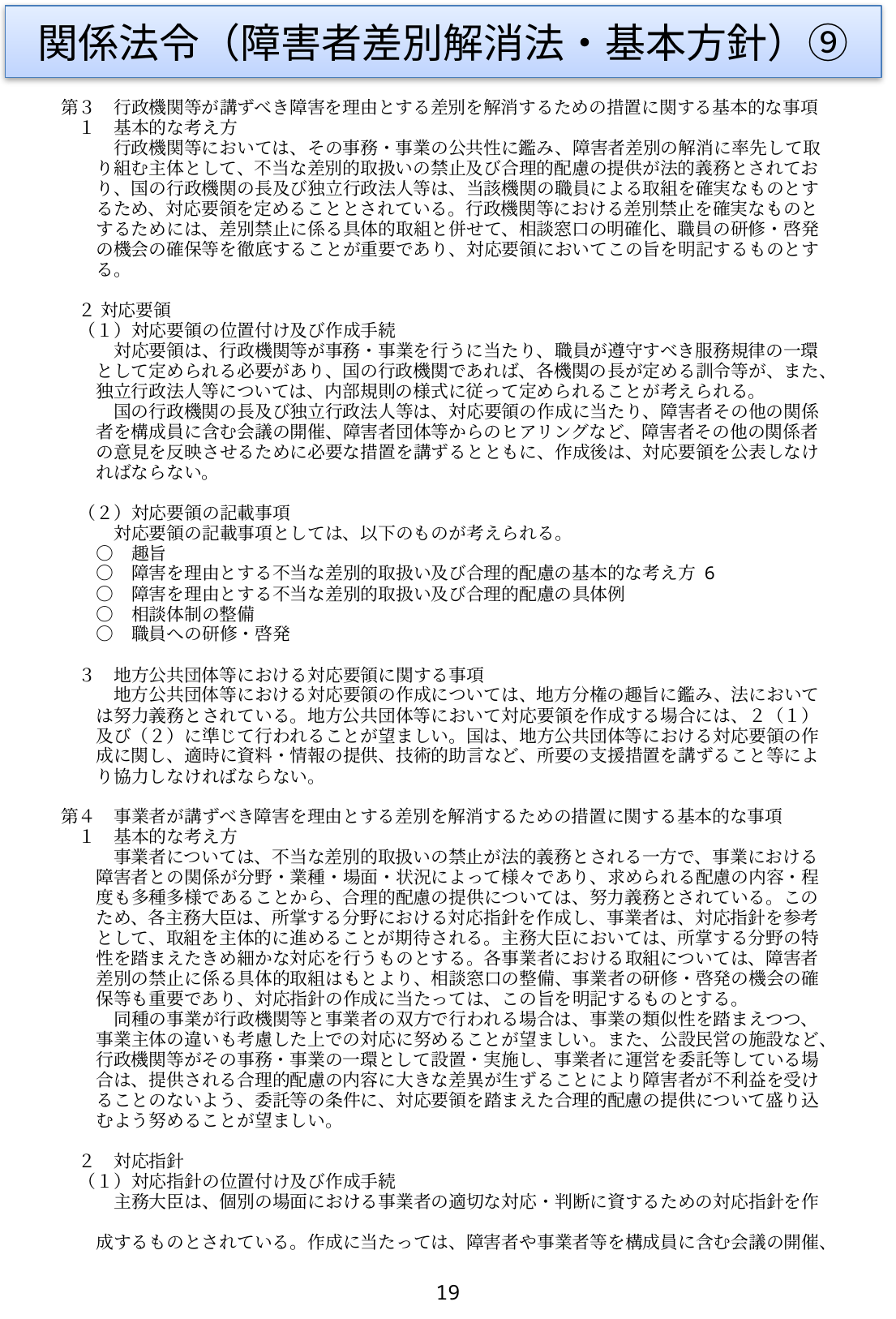

関係法令（障害者差別解消法・基本方針）⑨
第３　行政機関等が講ずべき障害を理由とする差別を解消するための措置に関する基本的な事項
　１　基本的な考え方
　　　行政機関等においては、その事務・事業の公共性に鑑み、障害者差別の解消に率先して取
　　り組む主体として、不当な差別的取扱いの禁止及び合理的配慮の提供が法的義務とされてお
　　り、国の行政機関の長及び独立行政法人等は、当該機関の職員による取組を確実なものとす
　　るため、対応要領を定めることとされている。行政機関等における差別禁止を確実なものと
　　するためには、差別禁止に係る具体的取組と併せて、相談窓口の明確化、職員の研修・啓発
　　の機会の確保等を徹底することが重要であり、対応要領においてこの旨を明記するものとす
　　る。

　２ 対応要領
　（１）対応要領の位置付け及び作成手続
　　　対応要領は、行政機関等が事務・事業を行うに当たり、職員が遵守すべき服務規律の一環
　　として定められる必要があり、国の行政機関であれば、各機関の長が定める訓令等が、また、
　　独立行政法人等については、内部規則の様式に従って定められることが考えられる。
　　　国の行政機関の長及び独立行政法人等は、対応要領の作成に当たり、障害者その他の関係
　　者を構成員に含む会議の開催、障害者団体等からのヒアリングなど、障害者その他の関係者
　　の意見を反映させるために必要な措置を講ずるとともに、作成後は、対応要領を公表しなけ
　　ればならない。

　（２）対応要領の記載事項
　　　対応要領の記載事項としては、以下のものが考えられる。
　　○　趣旨
　　○　障害を理由とする不当な差別的取扱い及び合理的配慮の基本的な考え方 6
　　○　障害を理由とする不当な差別的取扱い及び合理的配慮の具体例
　　○　相談体制の整備
　　○　職員への研修・啓発

　３　地方公共団体等における対応要領に関する事項
　　　地方公共団体等における対応要領の作成については、地方分権の趣旨に鑑み、法において
　　は努力義務とされている。地方公共団体等において対応要領を作成する場合には、２（１）
　　及び（２）に準じて行われることが望ましい。国は、地方公共団体等における対応要領の作
　　成に関し、適時に資料・情報の提供、技術的助言など、所要の支援措置を講ずること等によ
　　り協力しなければならない。

第４　事業者が講ずべき障害を理由とする差別を解消するための措置に関する基本的な事項
　１　基本的な考え方
　　　事業者については、不当な差別的取扱いの禁止が法的義務とされる一方で、事業における
　　障害者との関係が分野・業種・場面・状況によって様々であり、求められる配慮の内容・程
　　度も多種多様であることから、合理的配慮の提供については、努力義務とされている。この
　　ため、各主務大臣は、所掌する分野における対応指針を作成し、事業者は、対応指針を参考
　　として、取組を主体的に進めることが期待される。主務大臣においては、所掌する分野の特
　　性を踏まえたきめ細かな対応を行うものとする。各事業者における取組については、障害者
　　差別の禁止に係る具体的取組はもとより、相談窓口の整備、事業者の研修・啓発の機会の確
　　保等も重要であり、対応指針の作成に当たっては、この旨を明記するものとする。
　　　同種の事業が行政機関等と事業者の双方で行われる場合は、事業の類似性を踏まえつつ、
　　事業主体の違いも考慮した上での対応に努めることが望ましい。また、公設民営の施設など、
　　行政機関等がその事務・事業の一環として設置・実施し、事業者に運営を委託等している場
　　合は、提供される合理的配慮の内容に大きな差異が生ずることにより障害者が不利益を受け
　　ることのないよう、委託等の条件に、対応要領を踏まえた合理的配慮の提供について盛り込
　　むよう努めることが望ましい。

　２　対応指針
　（１）対応指針の位置付け及び作成手続
　　　主務大臣は、個別の場面における事業者の適切な対応・判断に資するための対応指針を作
　　成するものとされている。作成に当たっては、障害者や事業者等を構成員に含む会議の開催、

19